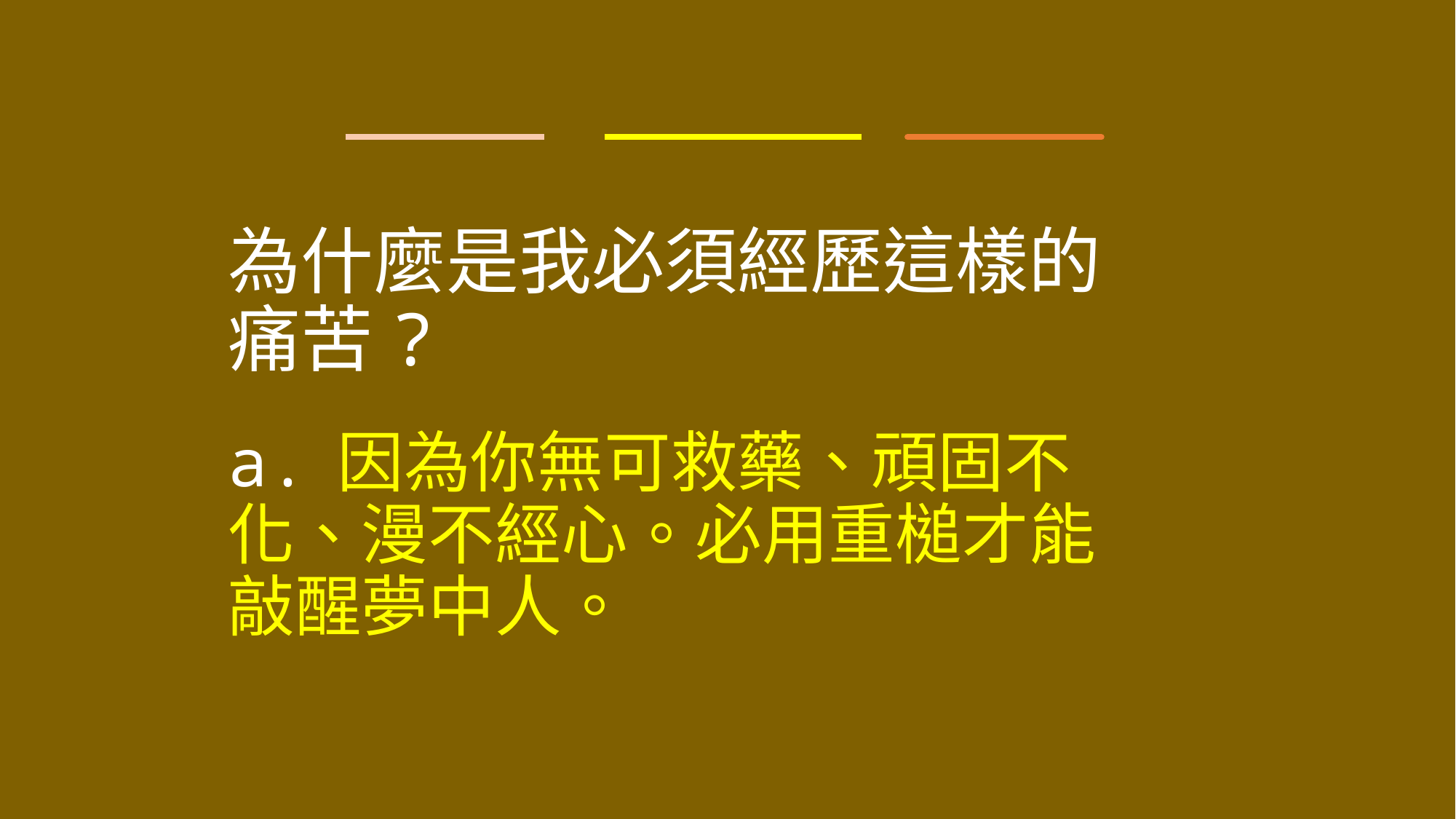

為什麼是我必須經歷這樣的痛苦?

a.	因為你無可救藥、頑固不化、漫不經心。必用重槌才能敲醒夢中人。